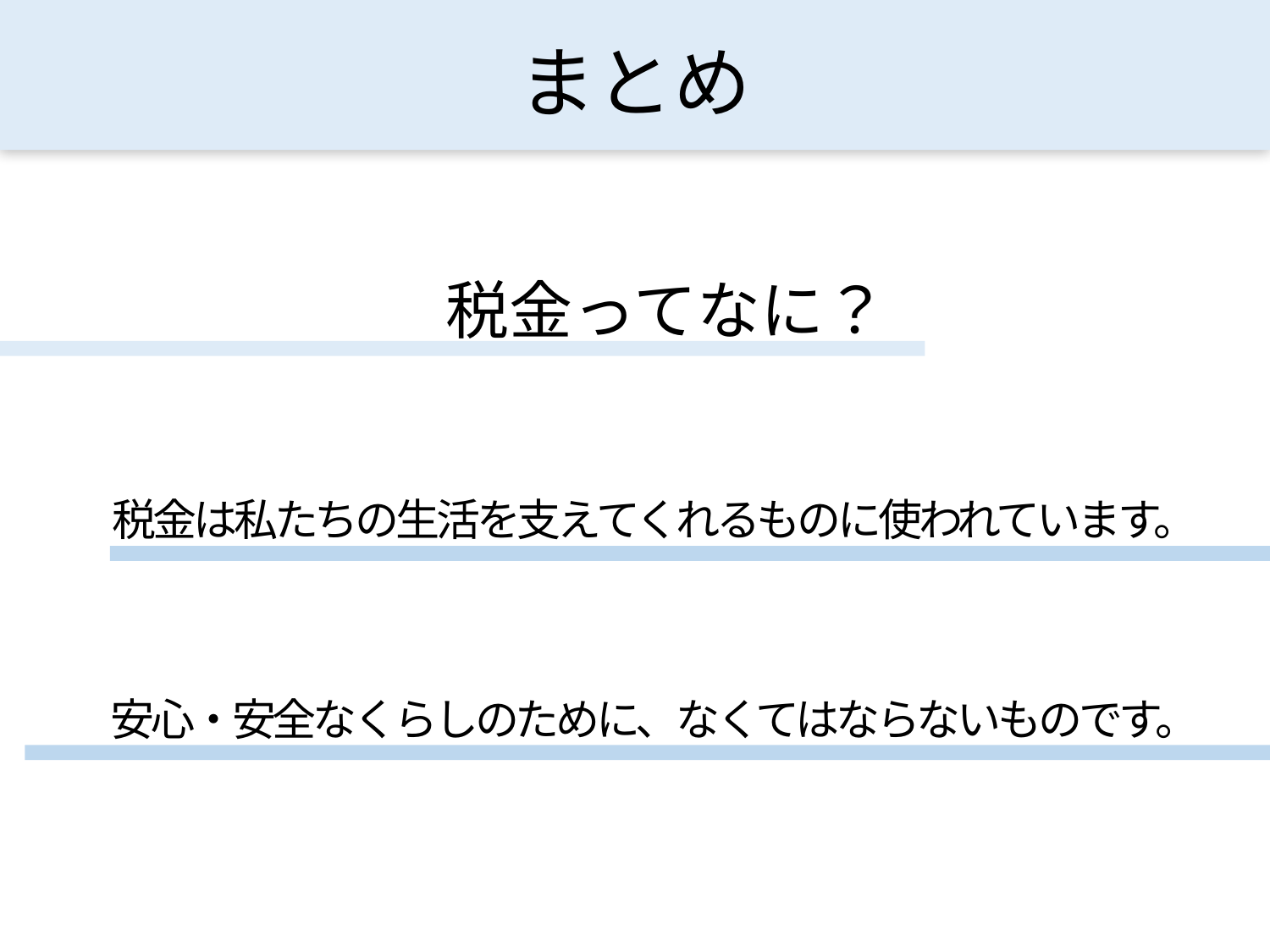

まとめ
　税金ってなに？

税金は私たちの生活を支えてくれるものに使われています。

安心・安全なくらしのために、なくてはならないものです。